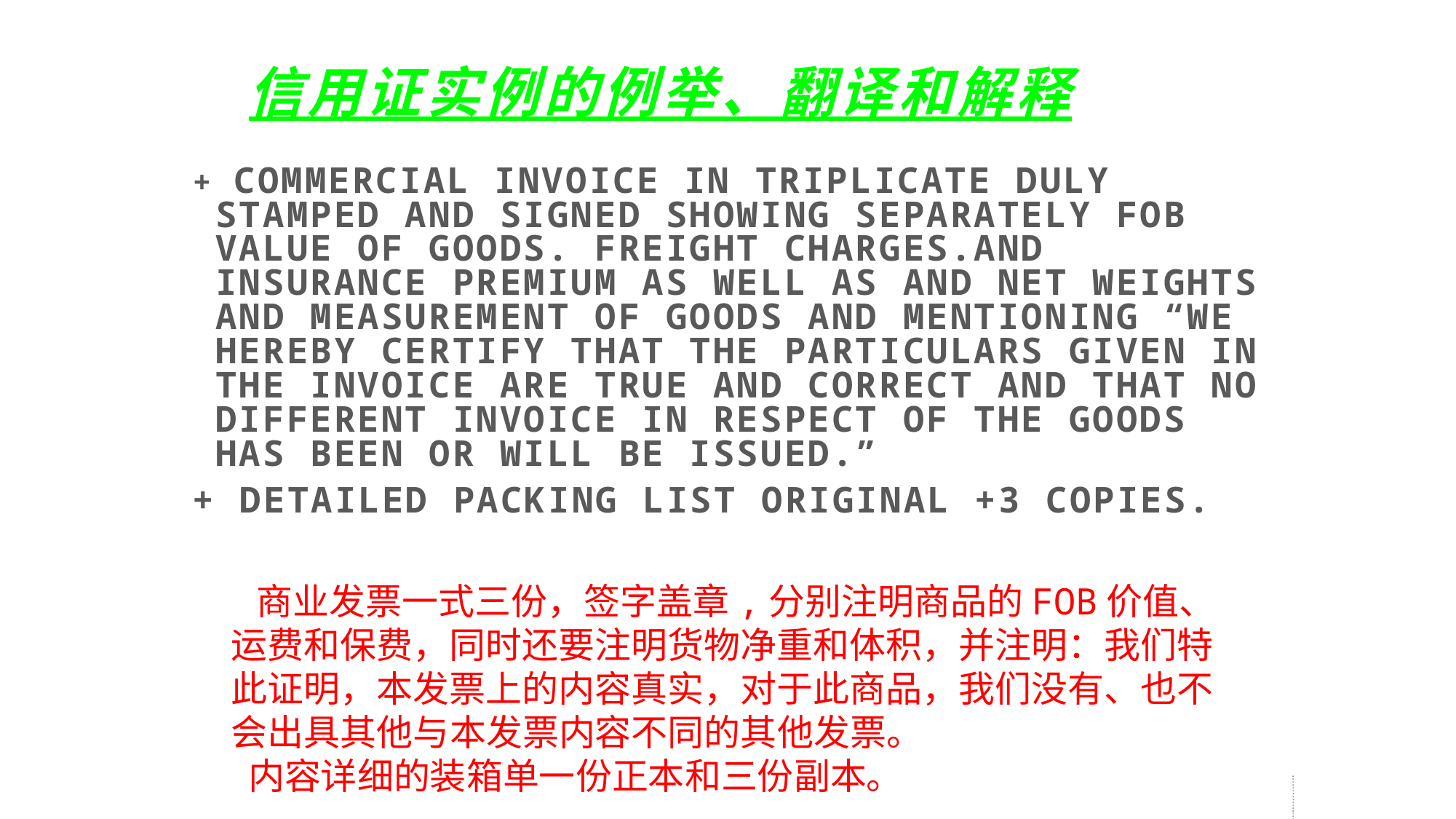

# 信用证实例的例举、翻译和解释
+ COMMERCIAL INVOICE IN TRIPLICATE DULY STAMPED AND SIGNED SHOWING SEPARATELY FOB VALUE OF GOODS. FREIGHT CHARGES.AND INSURANCE PREMIUM AS WELL AS AND NET WEIGHTS AND MEASUREMENT OF GOODS AND MENTIONING “WE HEREBY CERTIFY THAT THE PARTICULARS GIVEN IN THE INVOICE ARE TRUE AND CORRECT AND THAT NO DIFFERENT INVOICE IN RESPECT OF THE GOODS HAS BEEN OR WILL BE ISSUED.”
+ DETAILED PACKING LIST ORIGINAL +3 COPIES.
  商业发票一式三份，签字盖章,分别注明商品的FOB价值、运费和保费，同时还要注明货物净重和体积，并注明：我们特此证明，本发票上的内容真实，对于此商品，我们没有、也不会出具其他与本发票内容不同的其他发票。
 内容详细的装箱单一份正本和三份副本。
晶帘坏煽求忘溃伴墒虑艾齿撼河枕窜铸帅章撩触旭糟叼冲洁溺痉朱冤知胯第二章信用证第二章信用证